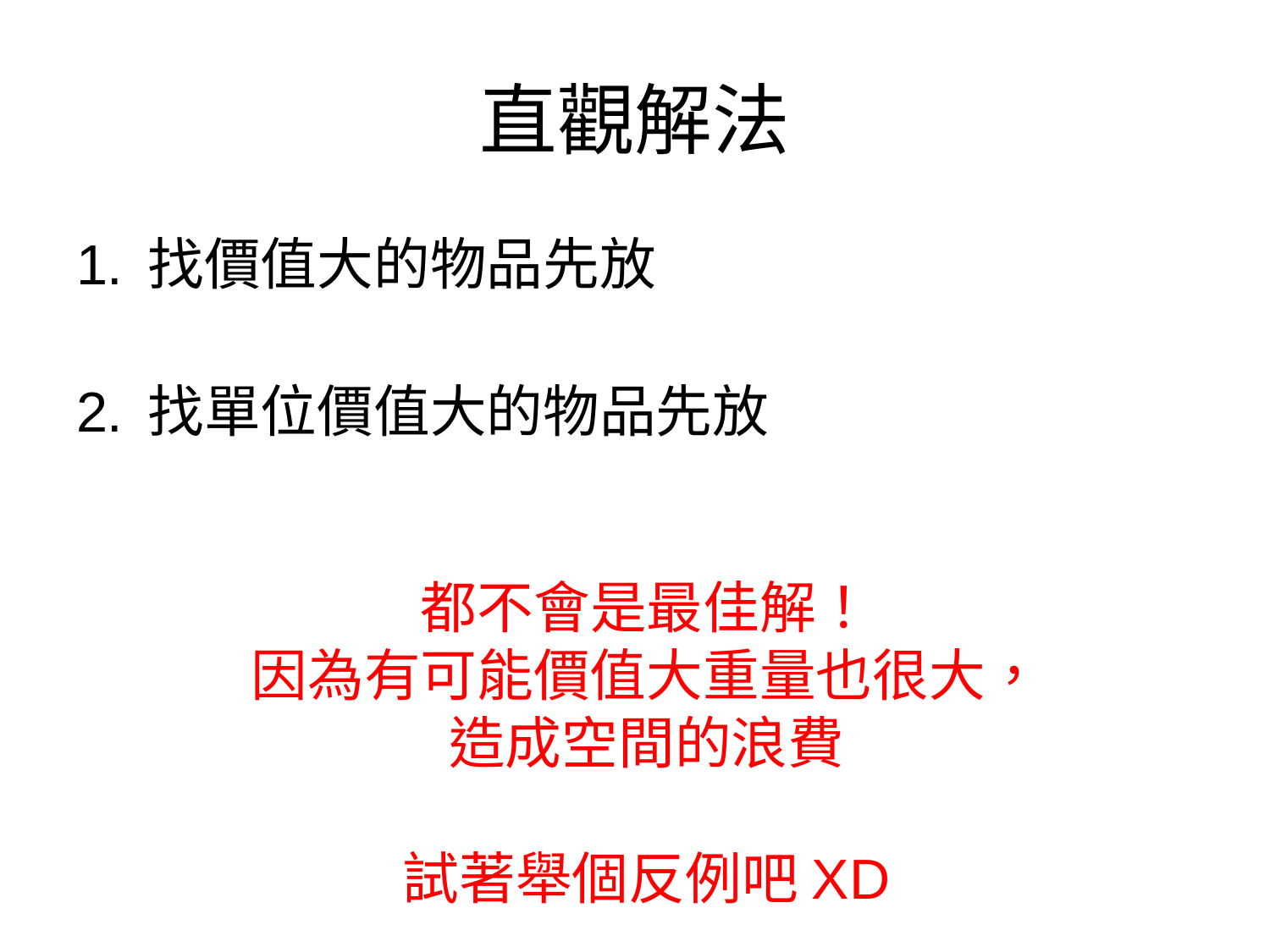

# 直觀解法
找價值大的物品先放
找單位價值大的物品先放
都不會是最佳解！
因為有可能價值大重量也很大，
造成空間的浪費

試著舉個反例吧XD